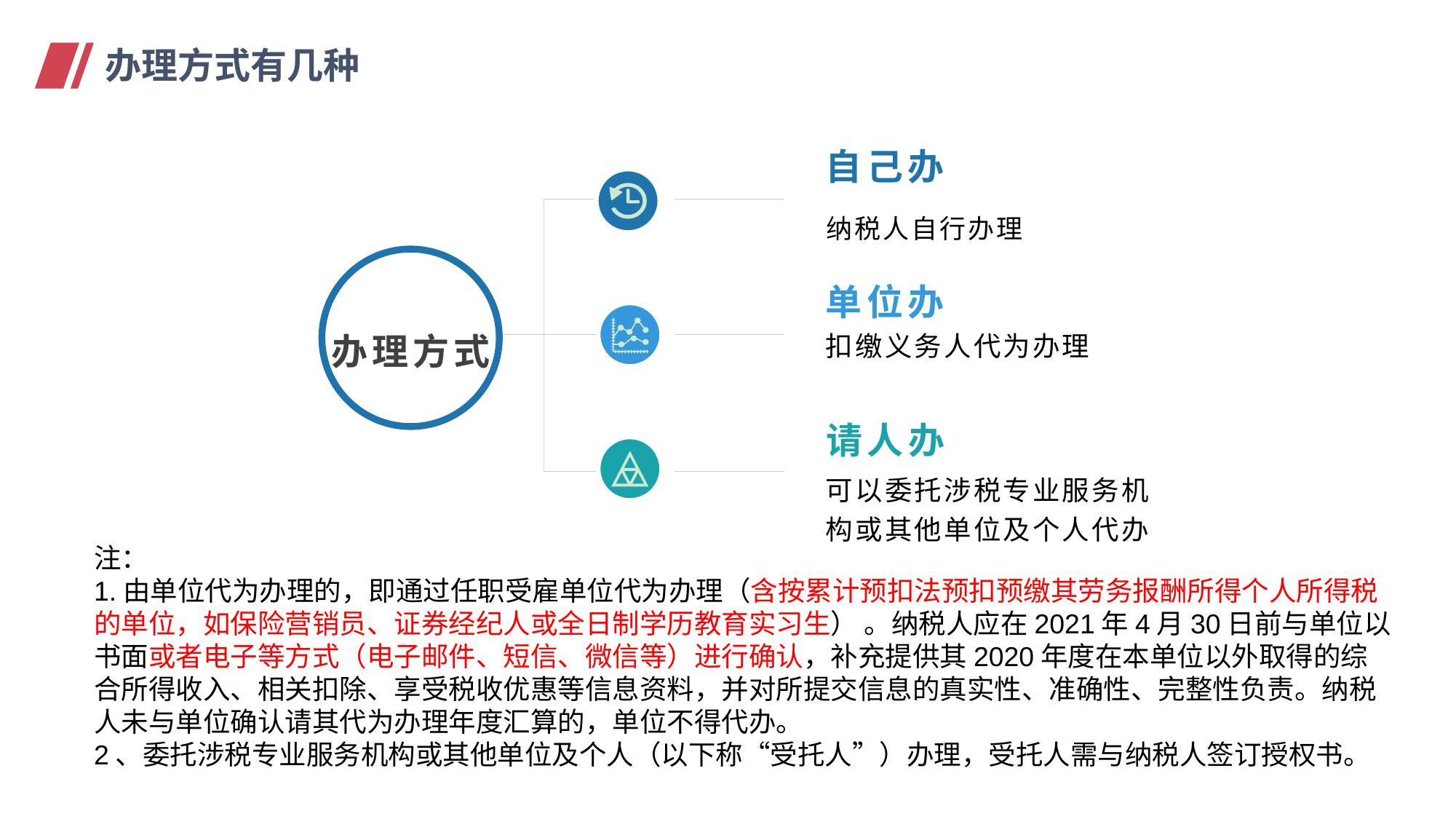

办理方式有几种

自己办

1
纳税人自行办理

单位办

办理方式
扣缴义务人代为办理

请人办

可以委托涉税专业服务机构或其他单位及个人代办
注：
1.由单位代为办理的，即通过任职受雇单位代为办理（含按累计预扣法预扣预缴其劳务报酬所得个人所得税的单位，如保险营销员、证券经纪人或全日制学历教育实习生） 。纳税人应在2021年4月30日前与单位以书面或者电子等方式（电子邮件、短信、微信等）进行确认，补充提供其2020年度在本单位以外取得的综合所得收入、相关扣除、享受税收优惠等信息资料，并对所提交信息的真实性、准确性、完整性负责。纳税人未与单位确认请其代为办理年度汇算的，单位不得代办。
2、委托涉税专业服务机构或其他单位及个人（以下称“受托人”）办理，受托人需与纳税人签订授权书。